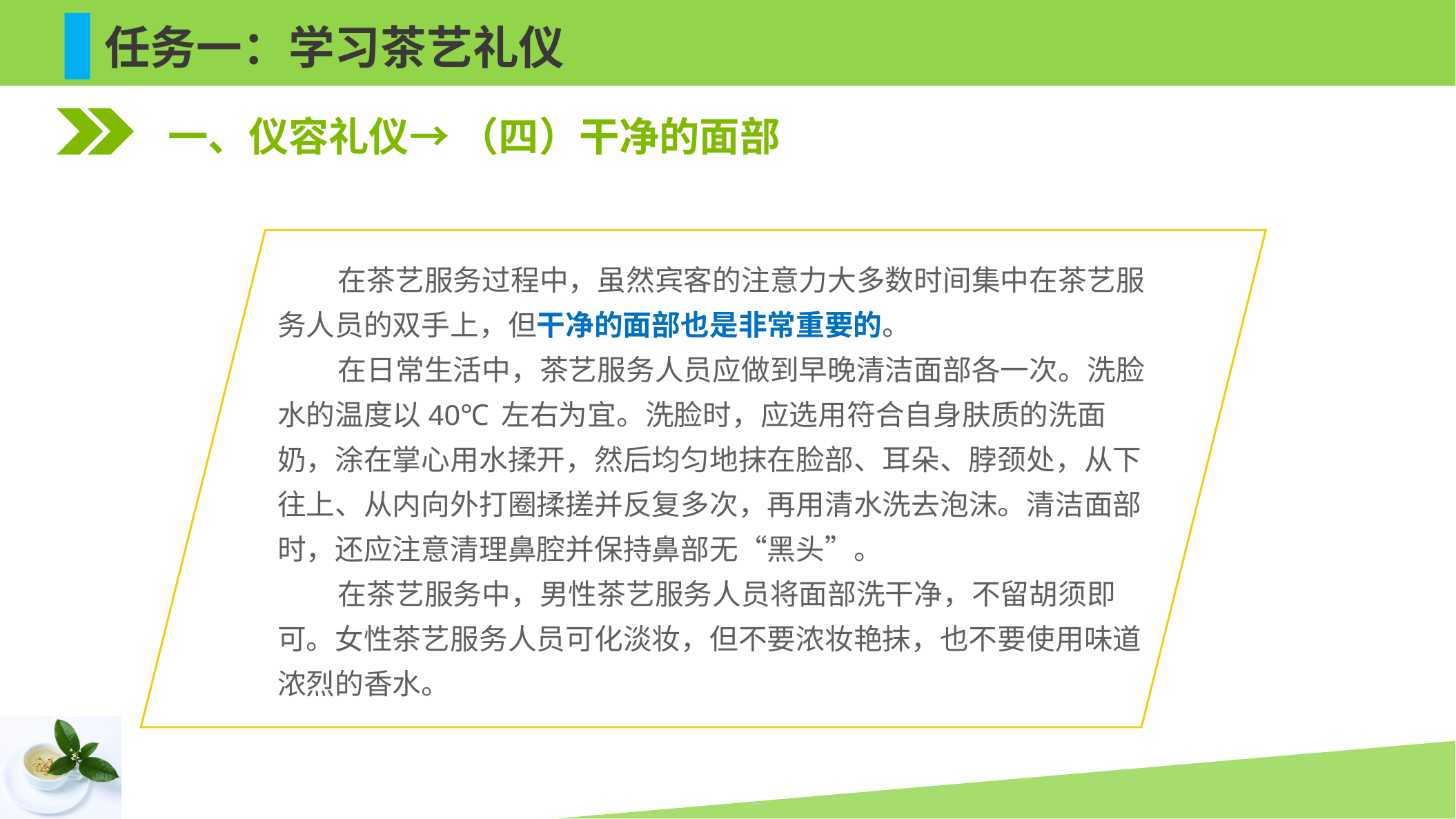

任务一：学习茶艺礼仪
一、仪容礼仪→ （四）干净的面部

在茶艺服务过程中，虽然宾客的注意力大多数时间集中在茶艺服务人员的双手上，但干净的面部也是非常重要的。
在日常生活中，茶艺服务人员应做到早晚清洁面部各一次。洗脸水的温度以40℃左右为宜。洗脸时，应选用符合自身肤质的洗面奶，涂在掌心用水揉开，然后均匀地抹在脸部、耳朵、脖颈处，从下往上、从内向外打圈揉搓并反复多次，再用清水洗去泡沫。清洁面部时，还应注意清理鼻腔并保持鼻部无“黑头”。
在茶艺服务中，男性茶艺服务人员将面部洗干净，不留胡须即可。女性茶艺服务人员可化淡妆，但不要浓妆艳抹，也不要使用味道浓烈的香水。